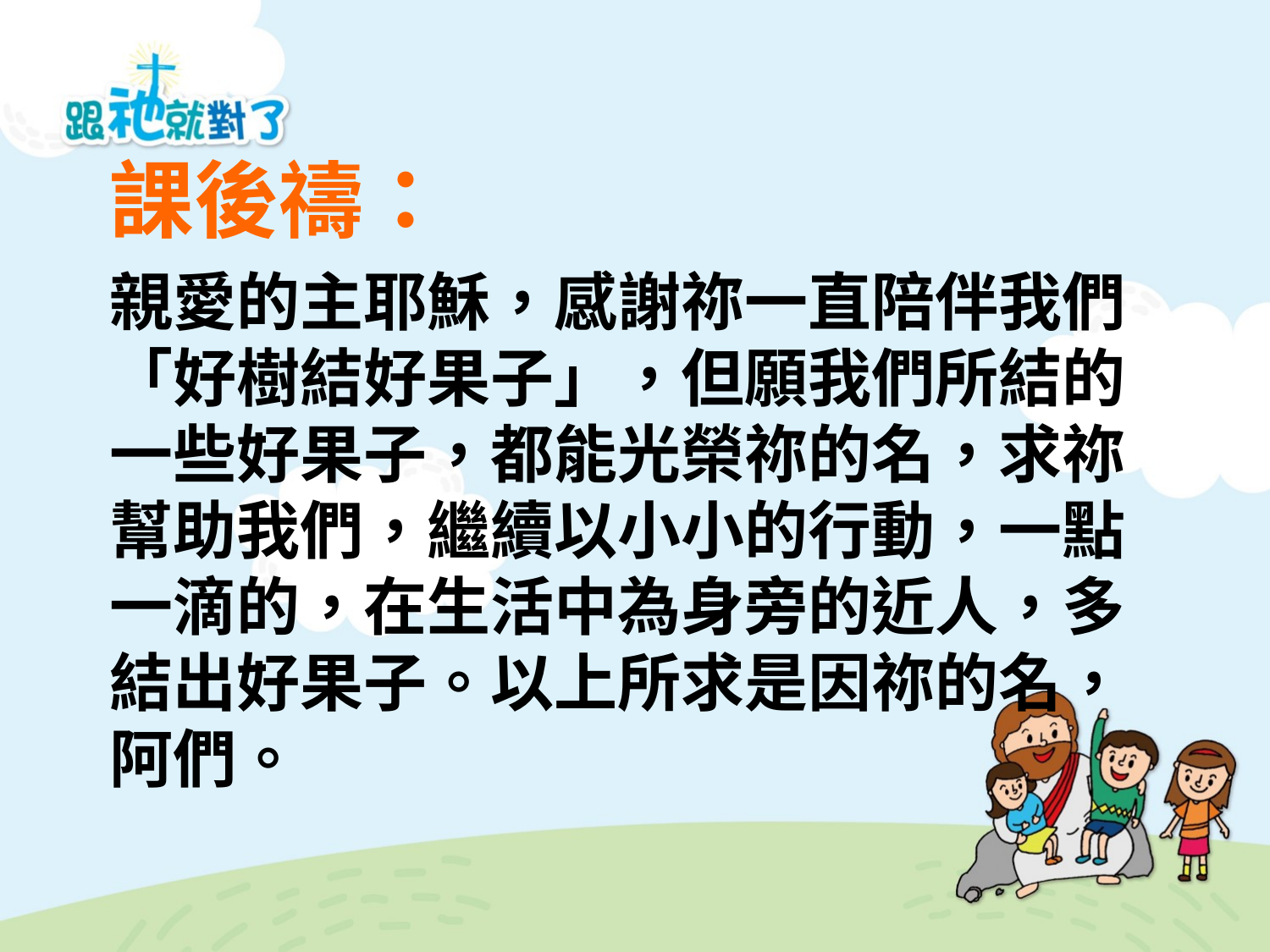

課後禱：
親愛的主耶穌，感謝祢一直陪伴我們「好樹結好果子」，但願我們所結的一些好果子，都能光榮祢的名，求祢幫助我們，繼續以小小的行動，一點一滴的，在生活中為身旁的近人，多結出好果子。以上所求是因祢的名，阿們。